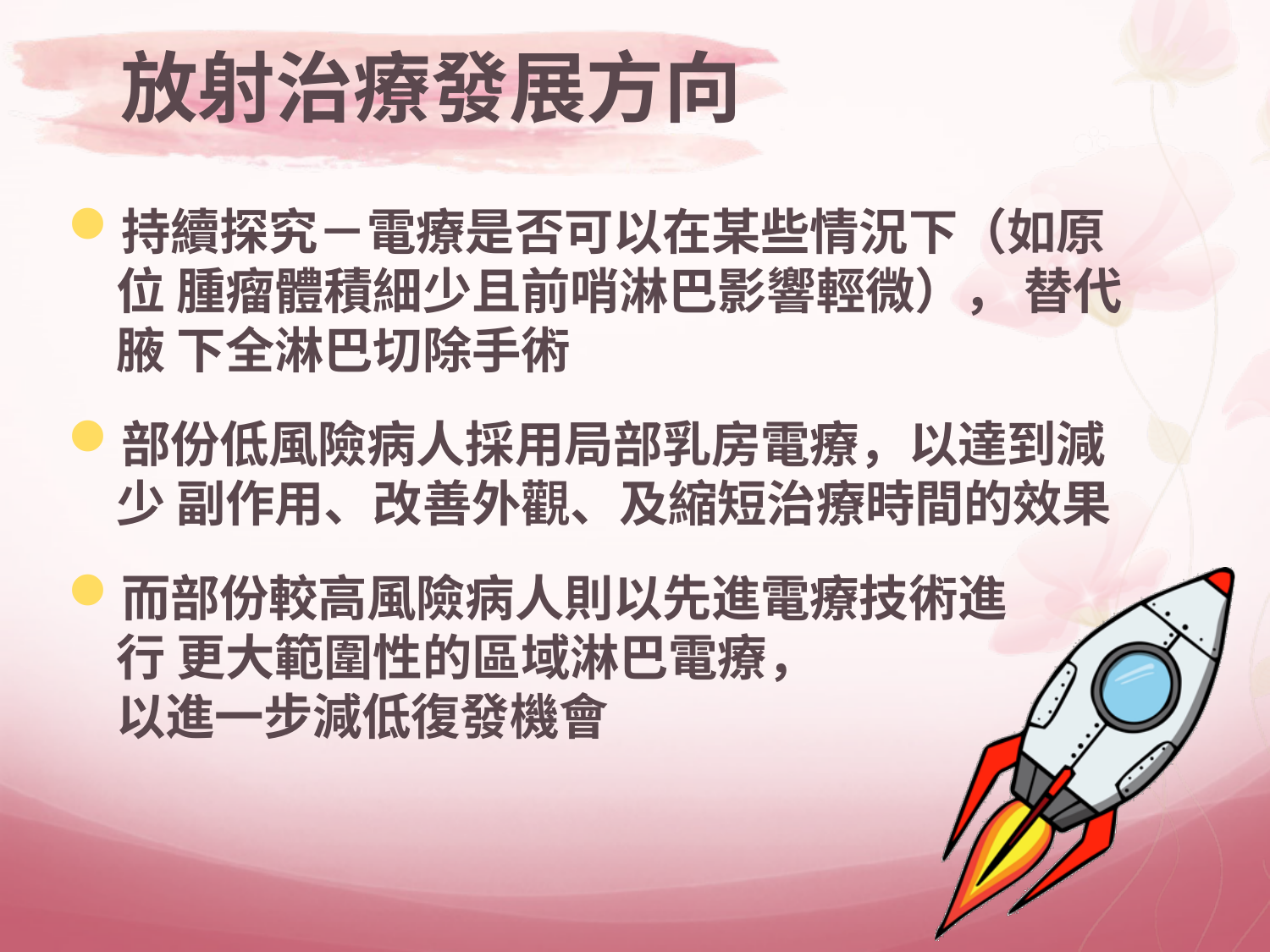

# 放射治療發展方向
持續探究－電療是否可以在某些情況下（如原位 腫瘤體積細少且前哨淋巴影響輕微）， 替代腋 下全淋巴切除手術
部份低風險病人採用局部乳房電療，以達到減少 副作用、改善外觀、及縮短治療時間的效果
而部份較高風險病人則以先進電療技術進行 更大範圍性的區域淋巴電療，
以進一步減低復發機會